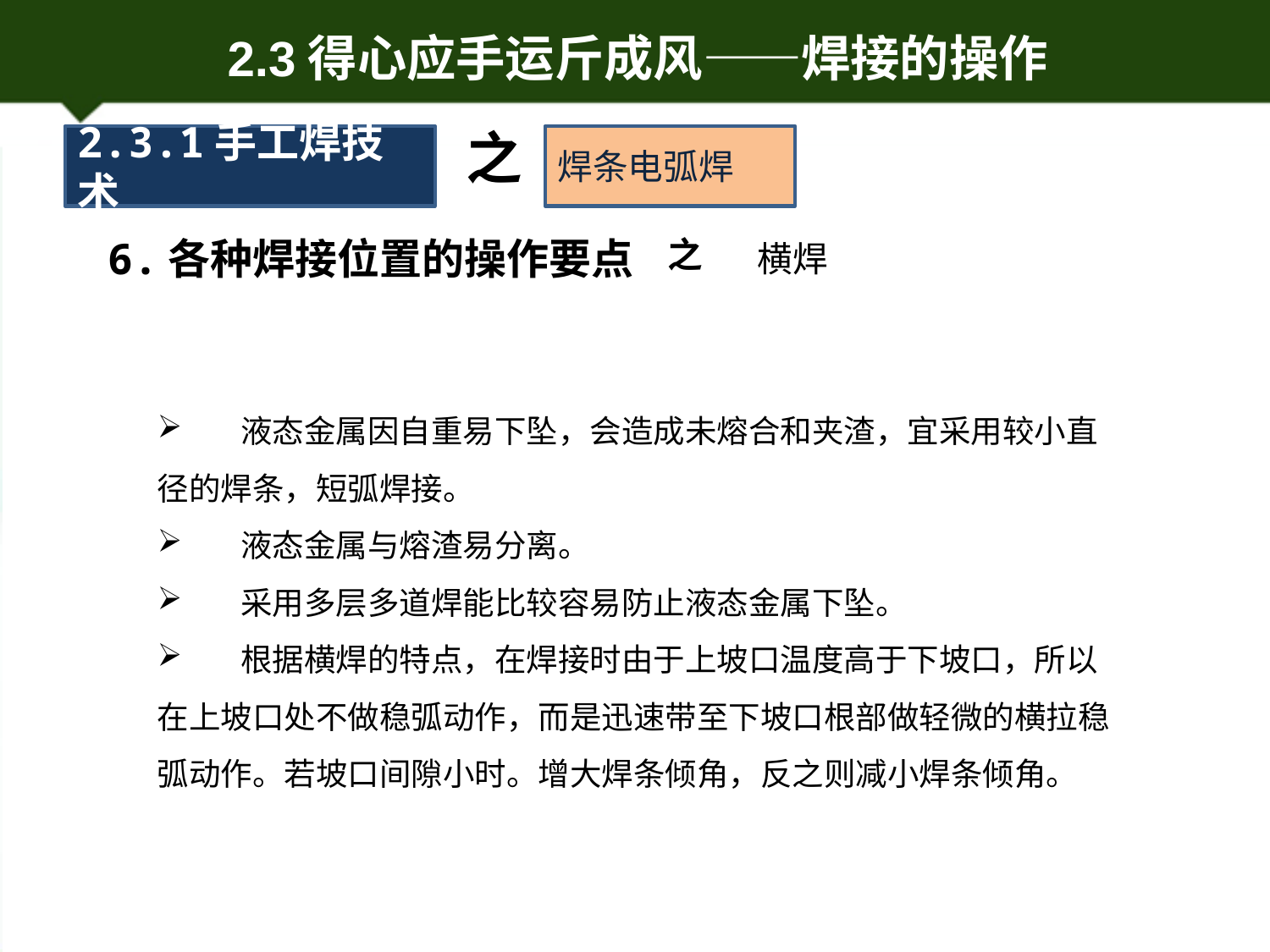

之
2.3.1手工焊技术
焊条电弧焊
6.各种焊接位置的操作要点
之
横焊
       液态金属因自重易下坠，会造成未熔合和夹渣，宜采用较小直径的焊条，短弧焊接。
       液态金属与熔渣易分离。
       采用多层多道焊能比较容易防止液态金属下坠。
       根据横焊的特点，在焊接时由于上坡口温度高于下坡口，所以在上坡口处不做稳弧动作，而是迅速带至下坡口根部做轻微的横拉稳弧动作。若坡口间隙小时。增大焊条倾角，反之则减小焊条倾角。